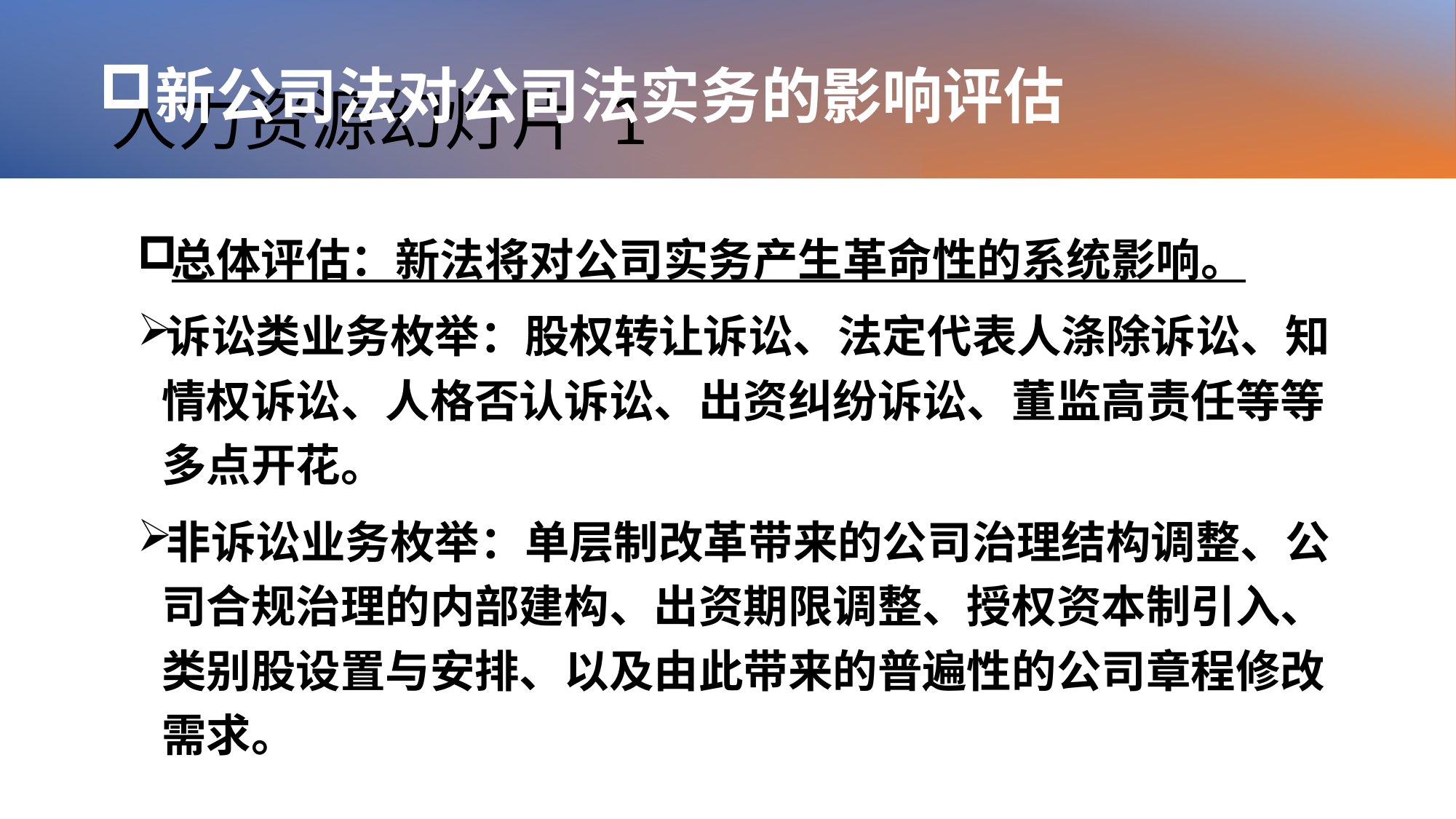

# 人力资源幻灯片 1
新公司法对公司法实务的影响评估
总体评估：新法将对公司实务产生革命性的系统影响。
诉讼类业务枚举：股权转让诉讼、法定代表人涤除诉讼、知情权诉讼、人格否认诉讼、出资纠纷诉讼、董监高责任等等多点开花。
非诉讼业务枚举：单层制改革带来的公司治理结构调整、公司合规治理的内部建构、出资期限调整、授权资本制引入、类别股设置与安排、以及由此带来的普遍性的公司章程修改需求。